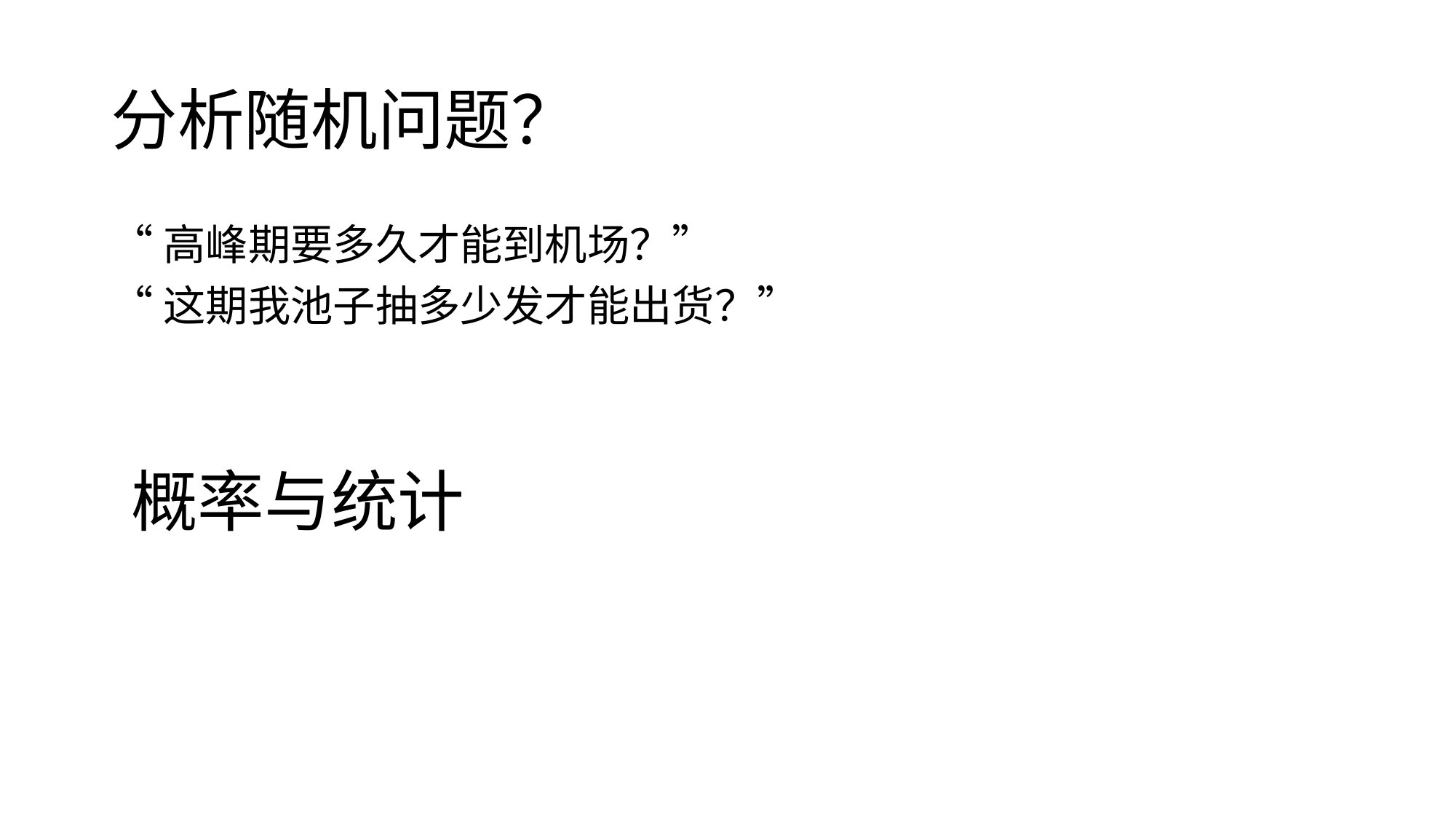

# 分析随机问题？
“高峰期要多久才能到机场？”
“这期我池子抽多少发才能出货？”
概率与统计